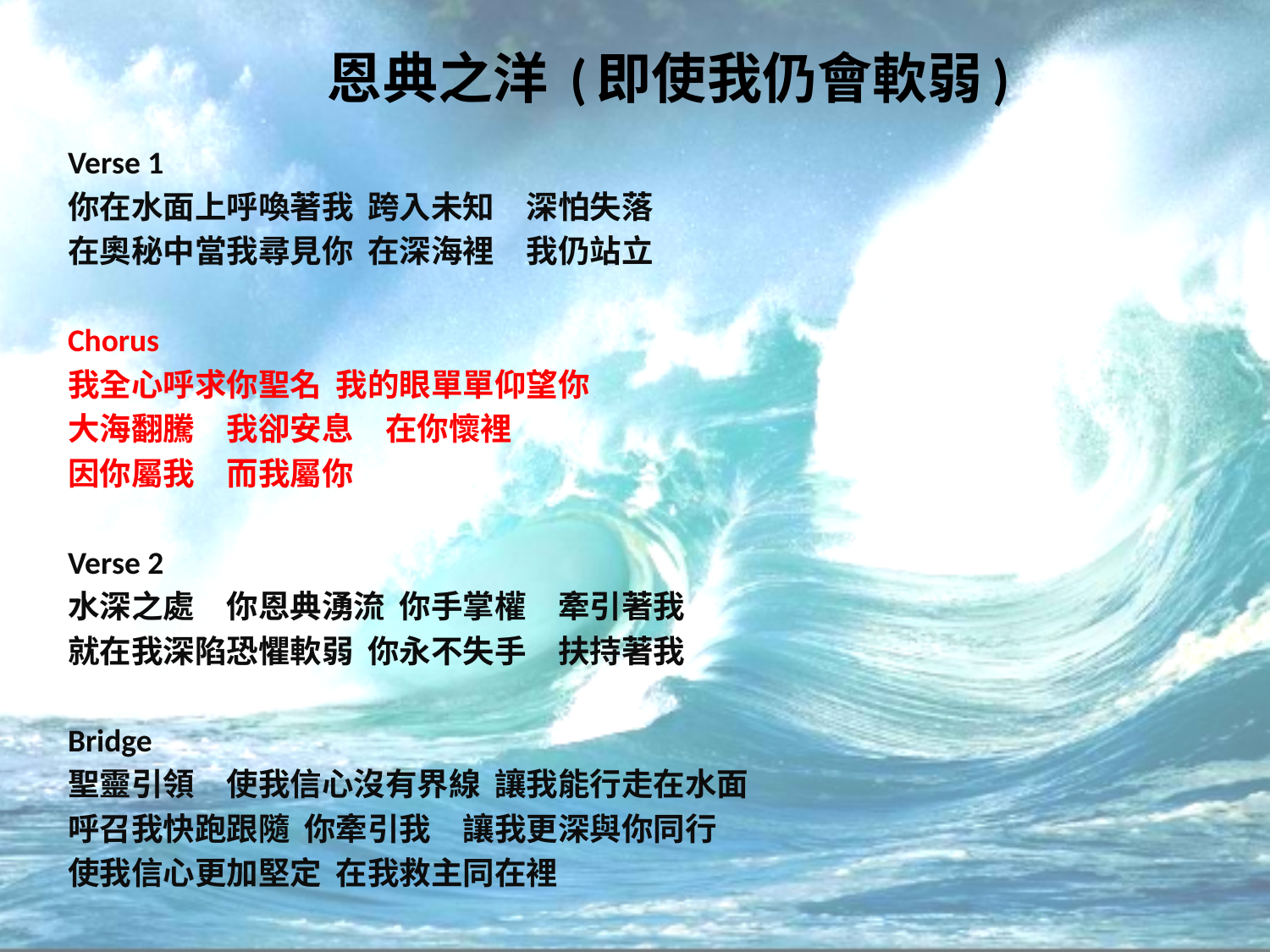

# 恩典之洋 (即使我仍會軟弱)
Verse 1
你在水面上呼喚著我  跨入未知　深怕失落
在奧秘中當我尋見你  在深海裡　我仍站立

Chorus
我全心呼求你聖名  我的眼單單仰望你
大海翻騰　我卻安息　在你懷裡
因你屬我　而我屬你

Verse 2
水深之處　你恩典湧流  你手掌權　牽引著我
就在我深陷恐懼軟弱  你永不失手　扶持著我

Bridge
聖靈引領　使我信心沒有界線  讓我能行走在水面
呼召我快跑跟隨  你牽引我　讓我更深與你同行
使我信心更加堅定  在我救主同在裡